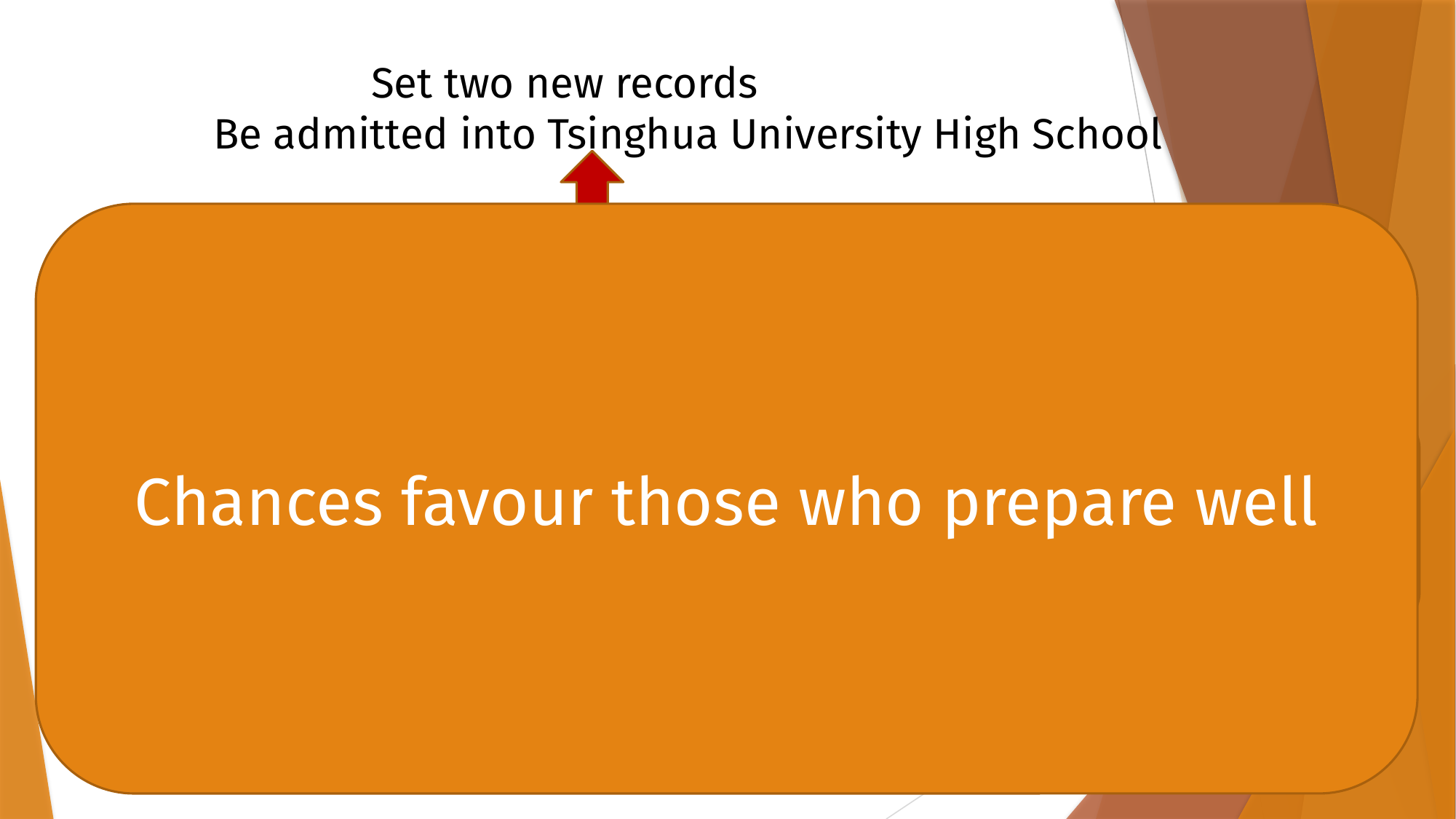

Set two new records
Be admitted into Tsinghua University High School

Chances favour those who prepare well
Good lower body strength
Good running rhythm
Amazing explosive power(爆发力)

Since fourth grade
Woke up at six every morning
Began training at 6:30
Continue her training from 4 pm to 6 pm
Persistence
Hard work
Effective training
Absolute self-discipline
Her parents’ support
Her talent